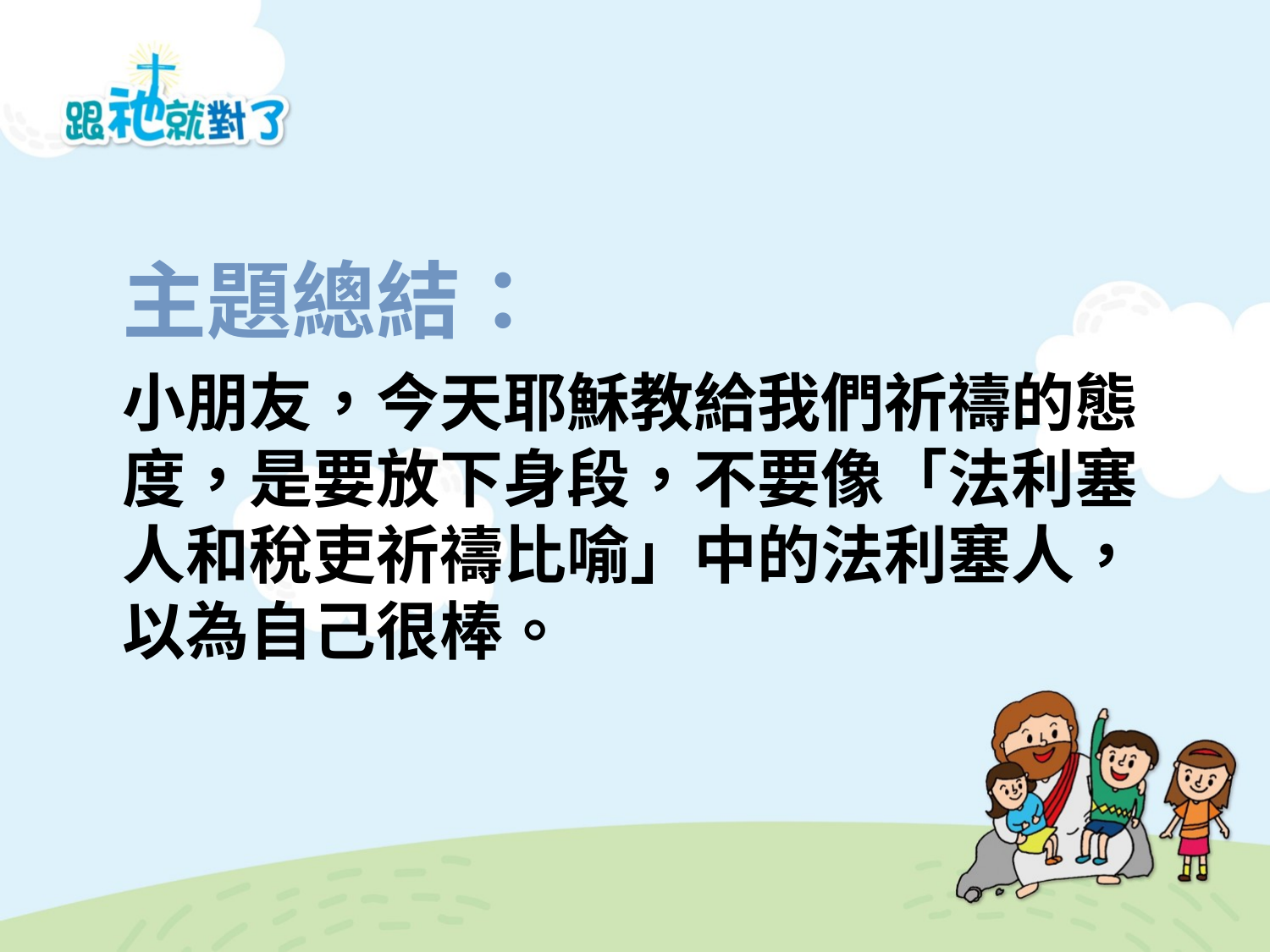

主題總結：
小朋友，今天耶穌教給我們祈禱的態度，是要放下身段，不要像「法利塞人和稅吏祈禱比喻」中的法利塞人，以為自己很棒。